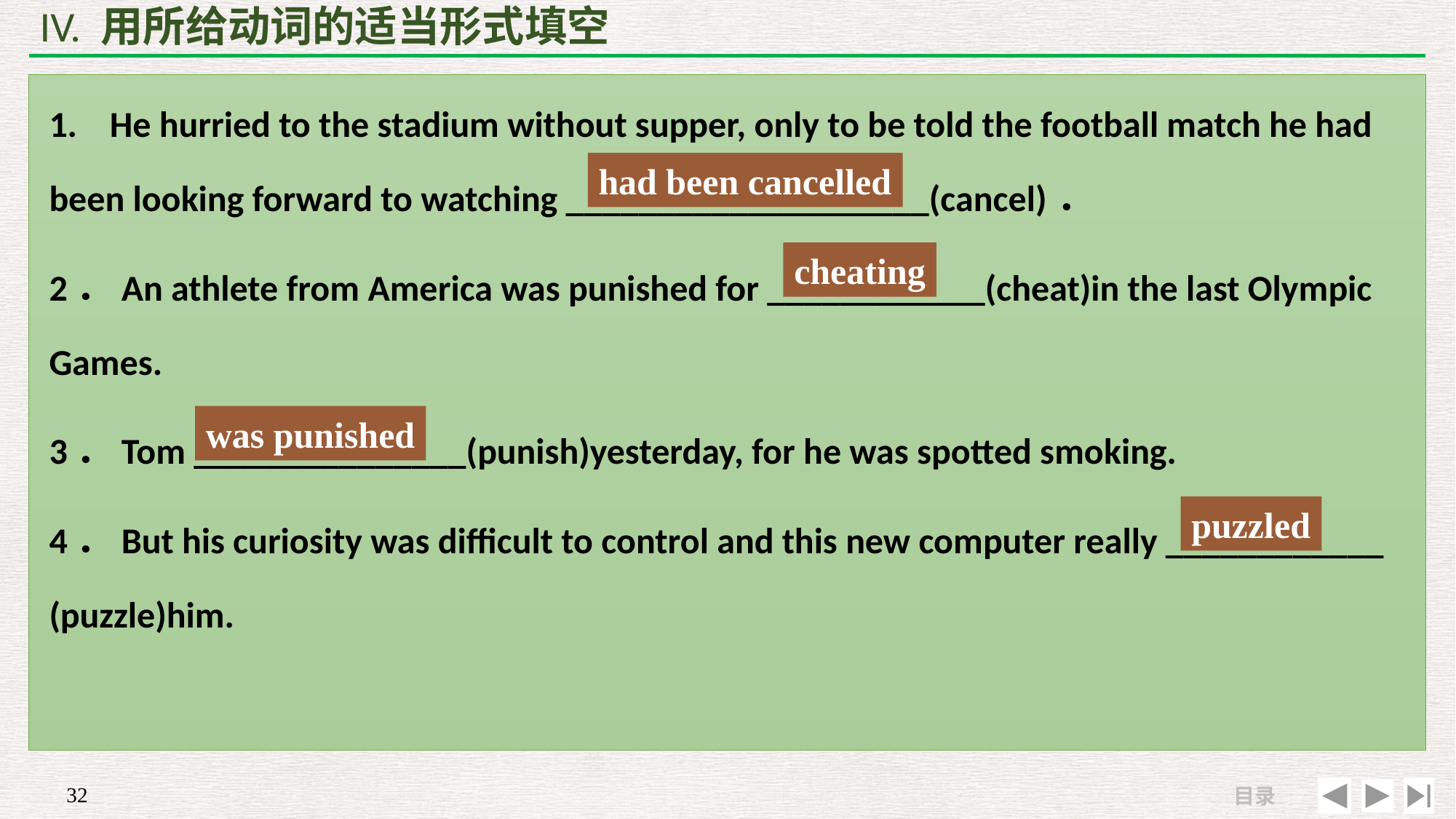

# IV. 用所给动词的适当形式填空
1.    He hurried to the stadium without supper, only to be told the football match he had been looking forward to watching ____________________(cancel)．
2．An athlete from America was punished for ____________(cheat)in the last Olympic Games.
3．Tom _______________(punish)yesterday, for he was spotted smoking.
4．But his curiosity was difficult to control and this new computer really ____________ (puzzle)him.

had been cancelled
cheating
was punished
puzzled